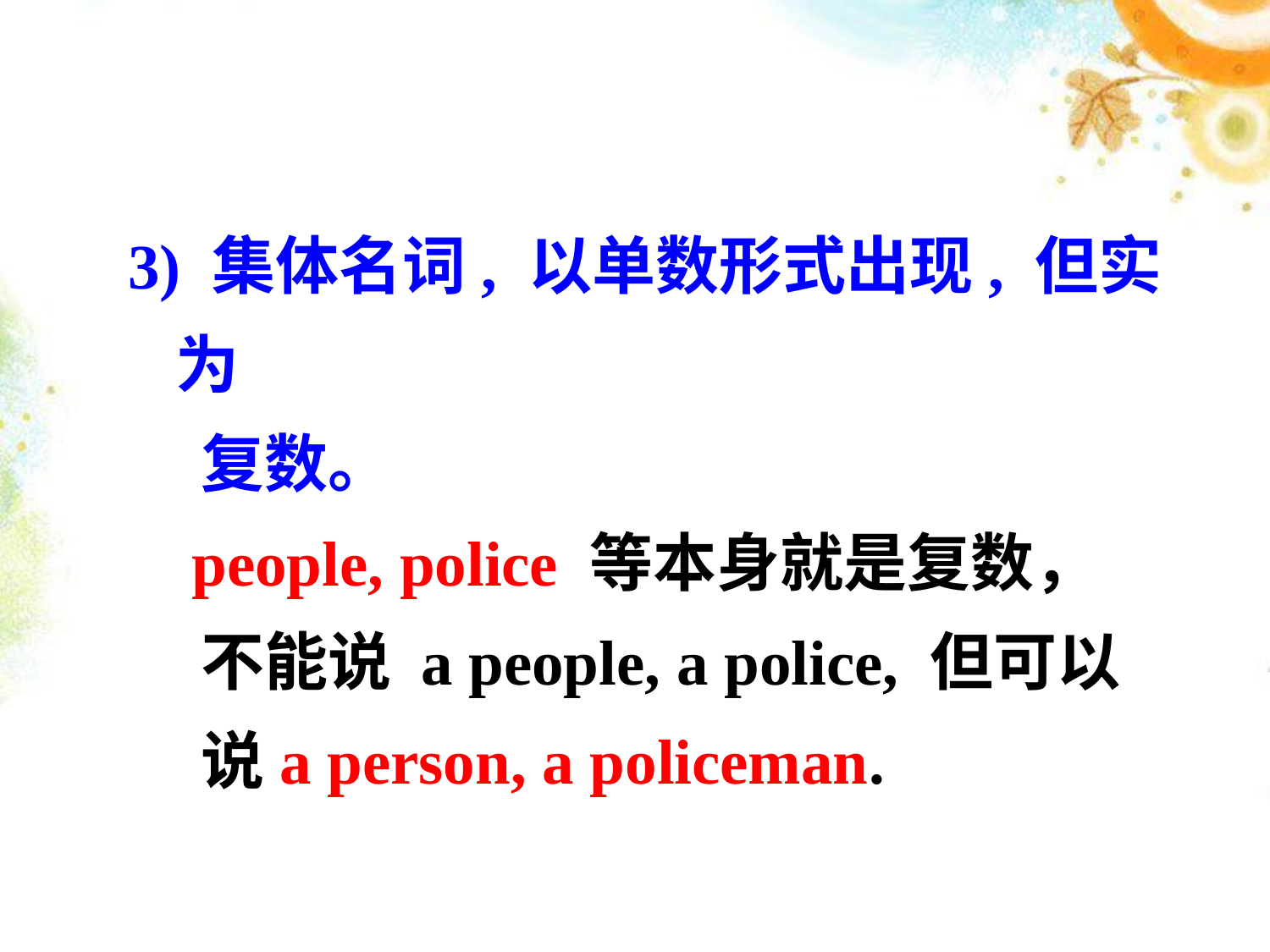

3) 集体名词, 以单数形式出现, 但实为
    复数。
    people, police 等本身就是复数，
    不能说 a people, a police, 但可以
    说a person, a policeman.